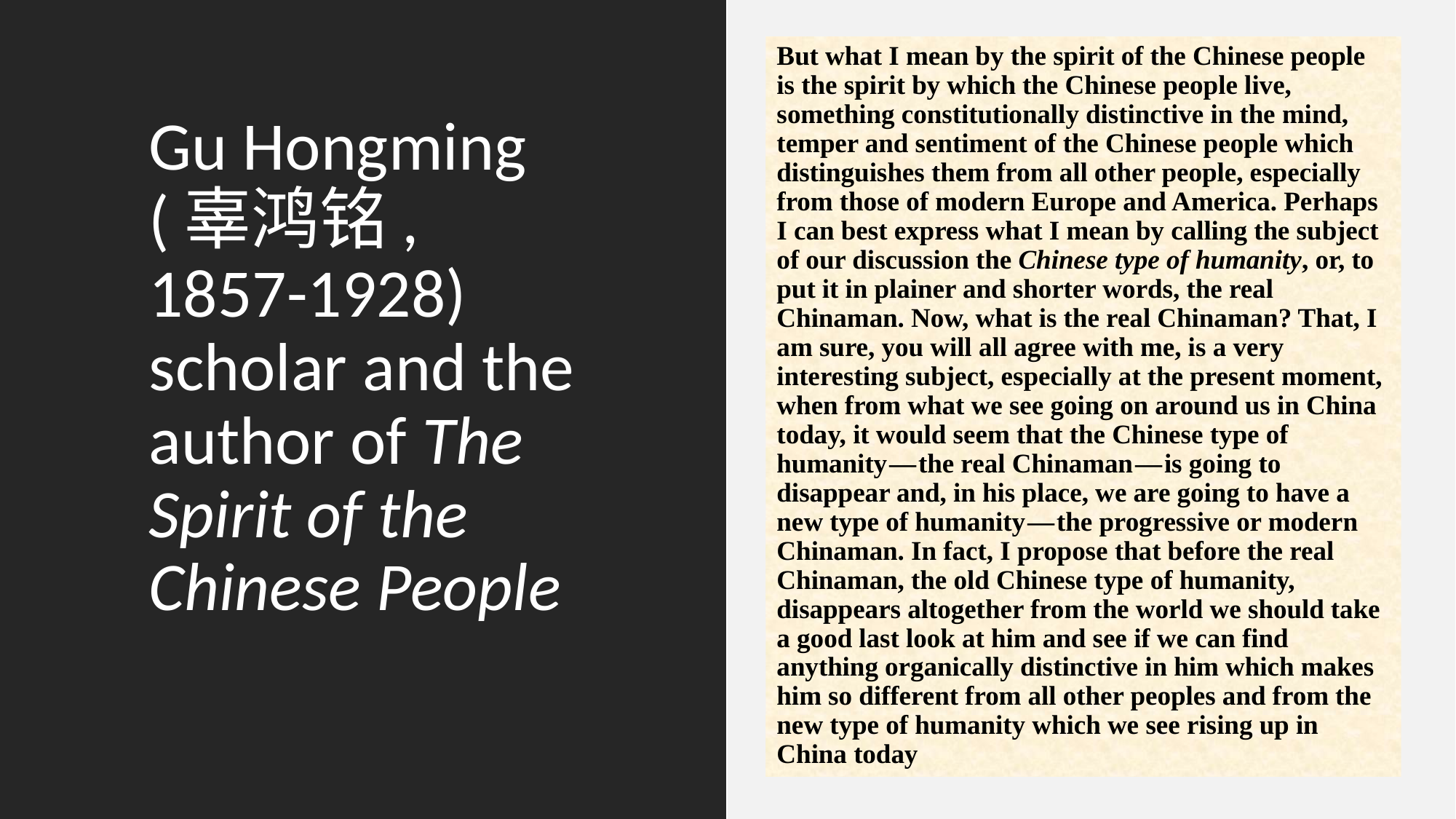

But what I mean by the spirit of the Chinese people is the spirit by which the Chinese people live, something constitutionally distinctive in the mind, temper and sentiment of the Chinese people which distinguishes them from all other people, especially from those of modern Europe and America. Perhaps I can best express what I mean by calling the subject of our discussion the Chinese type of humanity, or, to put it in plainer and shorter words, the real Chinaman. Now, what is the real Chinaman? That, I am sure, you will all agree with me, is a very interesting subject, especially at the present moment, when from what we see going on around us in China today, it would seem that the Chinese type of humanity — the real Chinaman — is going to disappear and, in his place, we are going to have a new type of humanity — the progressive or modern Chinaman. In fact, I propose that before the real Chinaman, the old Chinese type of humanity, disappears altogether from the world we should take a good last look at him and see if we can find anything organically distinctive in him which makes him so different from all other peoples and from the new type of humanity which we see rising up in China today

# Gu Hongming (辜鸿铭, 1857-1928) scholar and the author of The Spirit of the Chinese People